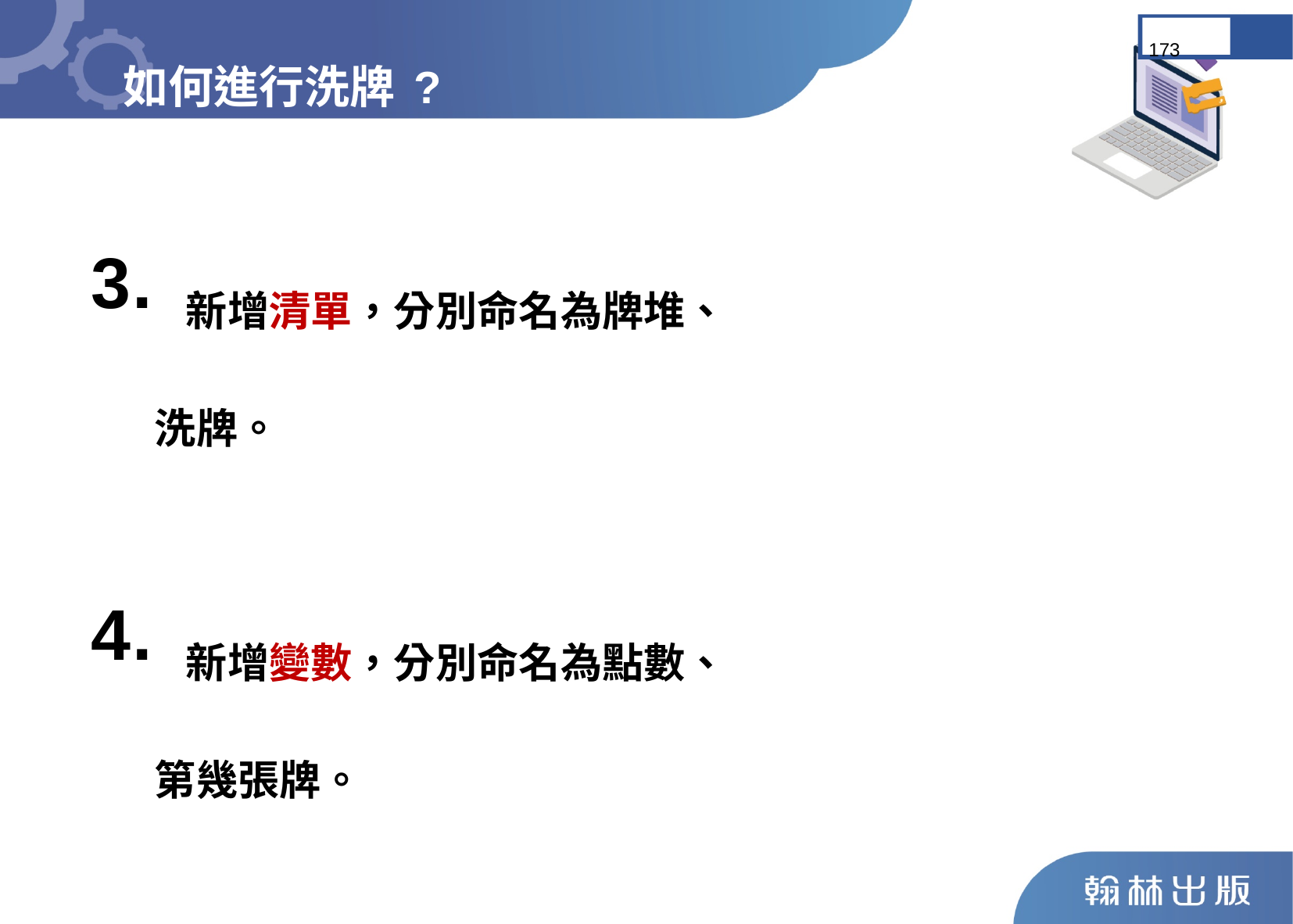

如何進行洗牌?
173
新增清單，分別命名為牌堆、
     洗牌。

新增變數，分別命名為點數、
     第幾張牌。
解題步驟1: